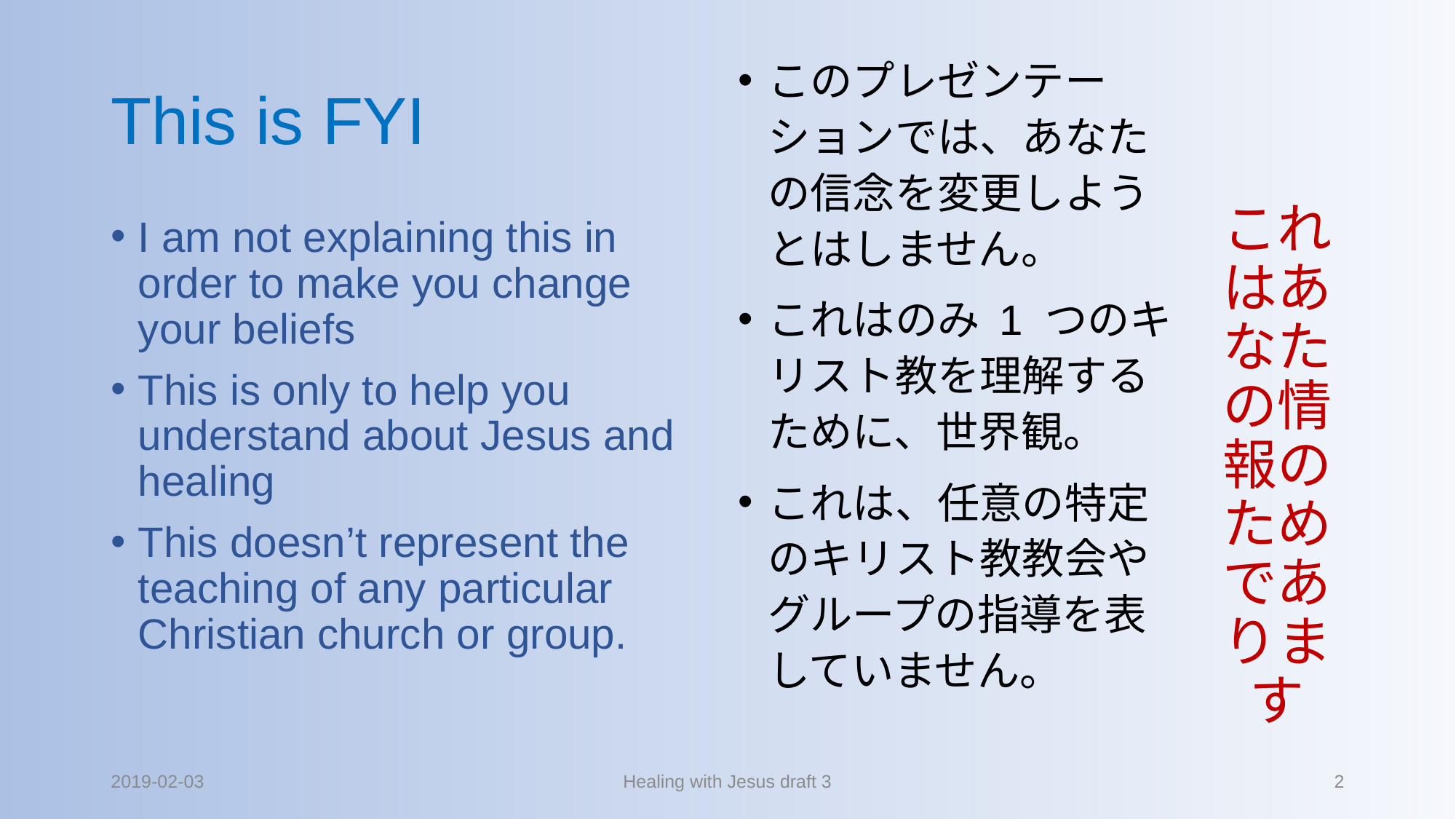

# This is FYI
このプレゼンテーションでは、あなたの信念を変更しようとはしません。
これはのみ 1 つのキリスト教を理解するために、世界観。
これは、任意の特定のキリスト教教会やグループの指導を表していません。
これはあなたの情報のためであります
I am not explaining this in order to make you change your beliefs
This is only to help you understand about Jesus and healing
This doesn’t represent the teaching of any particular Christian church or group.
2019-02-03
Healing with Jesus draft 3
2